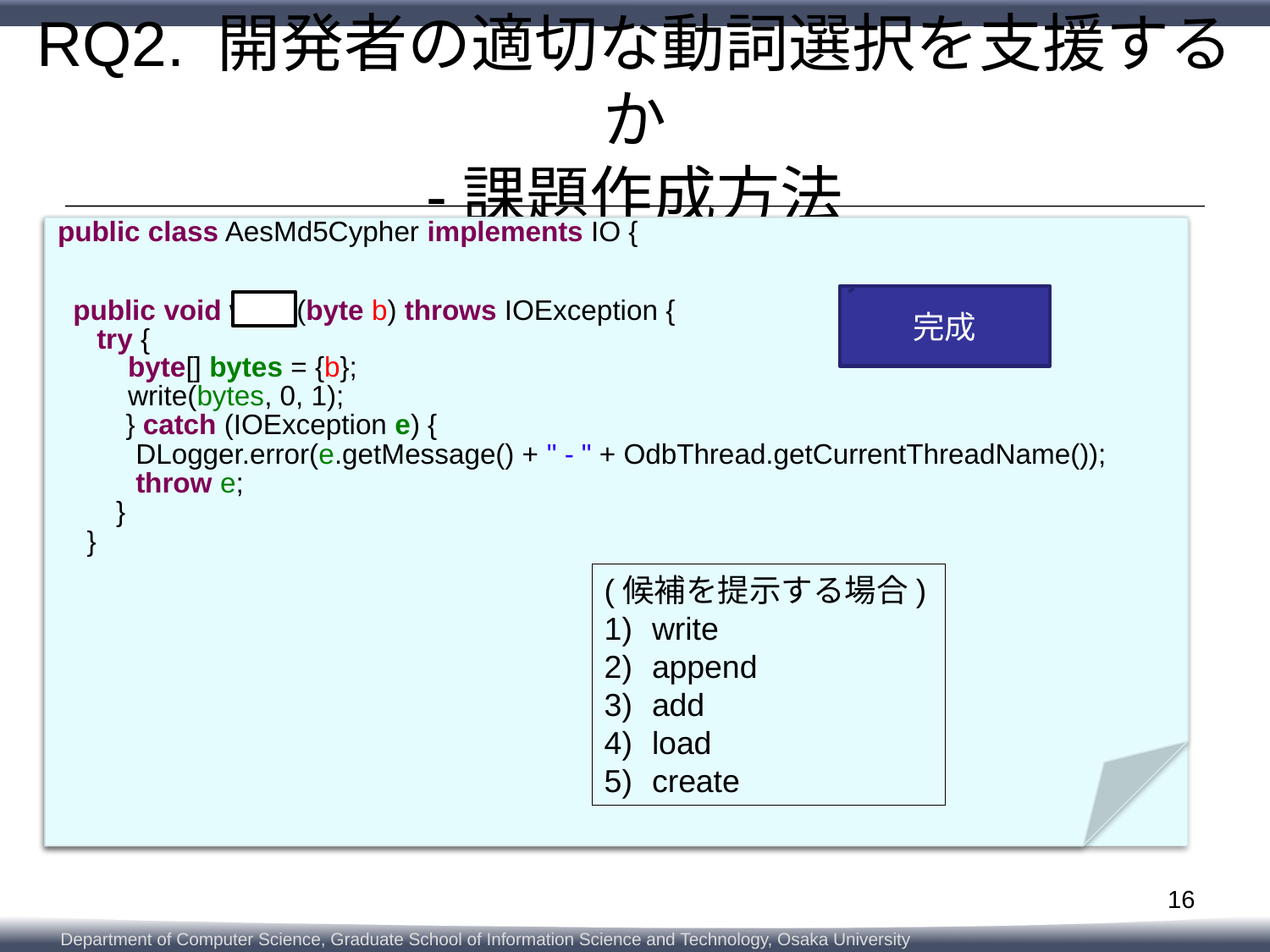

# RQ2. 開発者の適切な動詞選択を支援するか -課題作成方法
public class AesMd5Cypher implements IO {

  private String fileName;

  /** This method is ... */
  public void write (byte b) throws IOException {
     try {
         byte[] bytes = {b};
         write(bytes, 0, 1);
       } catch (IOException e) {
          // throw exeption
          DLogger.error(e.getMessage() + " - " + OdbThread.getCurrentThreadName());
          throw e;
      }
   }

   /** this method is …  */
   public long read(byte[] bytes,int offfset, int size) throws IOException {
     int totalread = 0;
　　 …
public class AesMd5Cypher implements IO {

  public void write (byte b) throws IOException {
     try {
         byte[] bytes = {b};
         write(bytes, 0, 1);
       } catch (IOException e) {
          DLogger.error(e.getMessage() + " - " + OdbThread.getCurrentThreadName());
          throw e;
      }
   }

完成

メソッド内外のコメントを削除
対象メソッド内でアクセスされていないフィールドの定義を削除

対象のメソッド名を削除

(候補を提示する場合)
write
append
add
load
create
対象以外のメソッドを削除

16